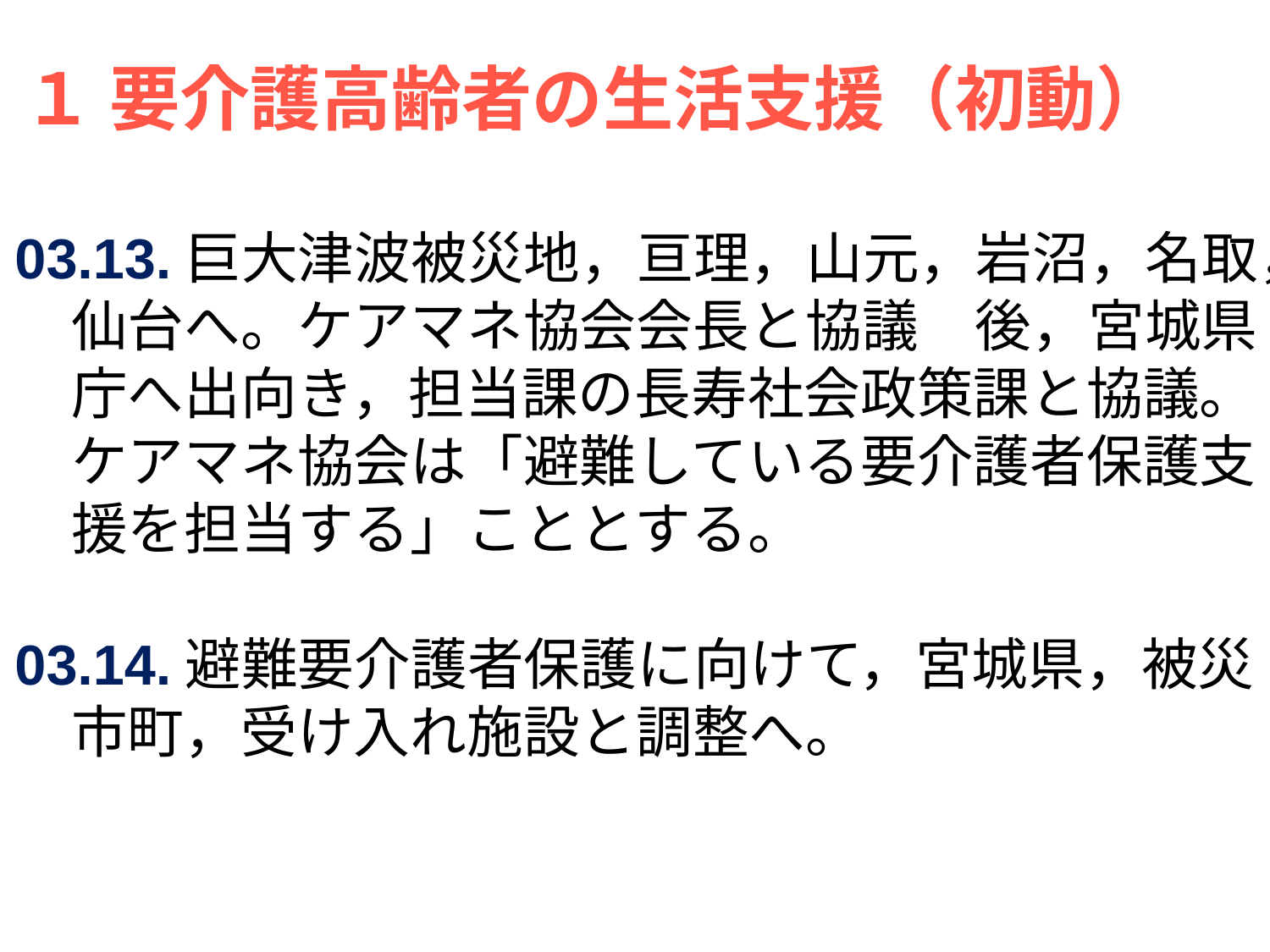

１ 要介護高齢者の生活支援（初動）
03.13.巨大津波被災地，亘理，山元，岩沼，名取，
　仙台へ。ケアマネ協会会長と協議　後，宮城県
　庁へ出向き，担当課の長寿社会政策課と協議。
　ケアマネ協会は「避難している要介護者保護支
　援を担当する」こととする。

03.14.避難要介護者保護に向けて，宮城県，被災
　市町，受け入れ施設と調整へ。